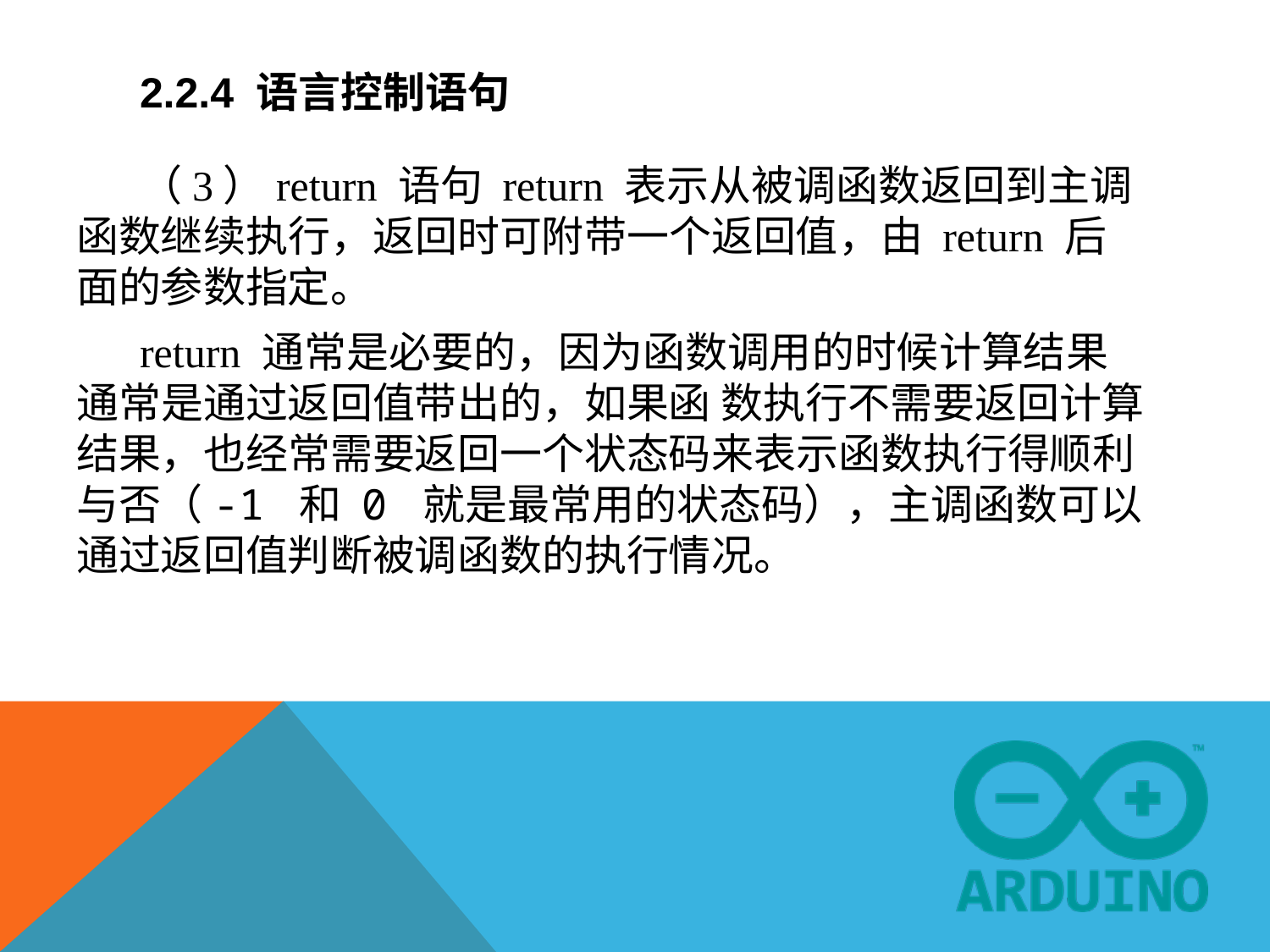

# 2.2.4 语言控制语句
（3）return 语句 return 表示从被调函数返回到主调函数继续执行，返回时可附带一个返回值，由 return 后面的参数指定。
return 通常是必要的，因为函数调用的时候计算结果通常是通过返回值带出的，如果函 数执行不需要返回计算结果，也经常需要返回一个状态码来表示函数执行得顺利与否（-1 和 0 就是最常用的状态码），主调函数可以通过返回值判断被调函数的执行情况。